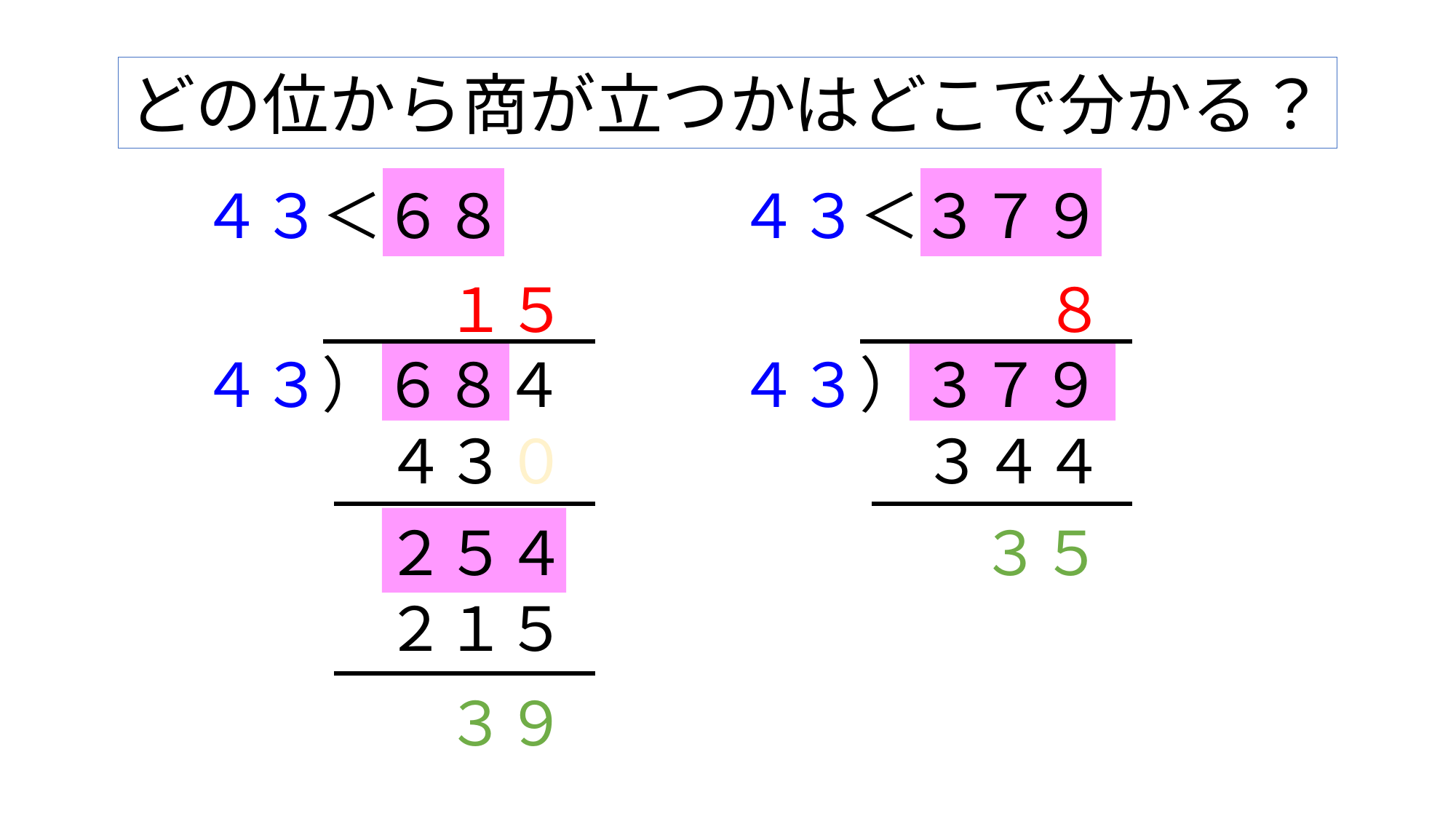

どの位から商が立つかはどこで分かる？
４３＜６８
４３＜３７９
１
５
８
４３）６８４
４３）３７９

４３０
３４４

２５４
３５
２１５
３９